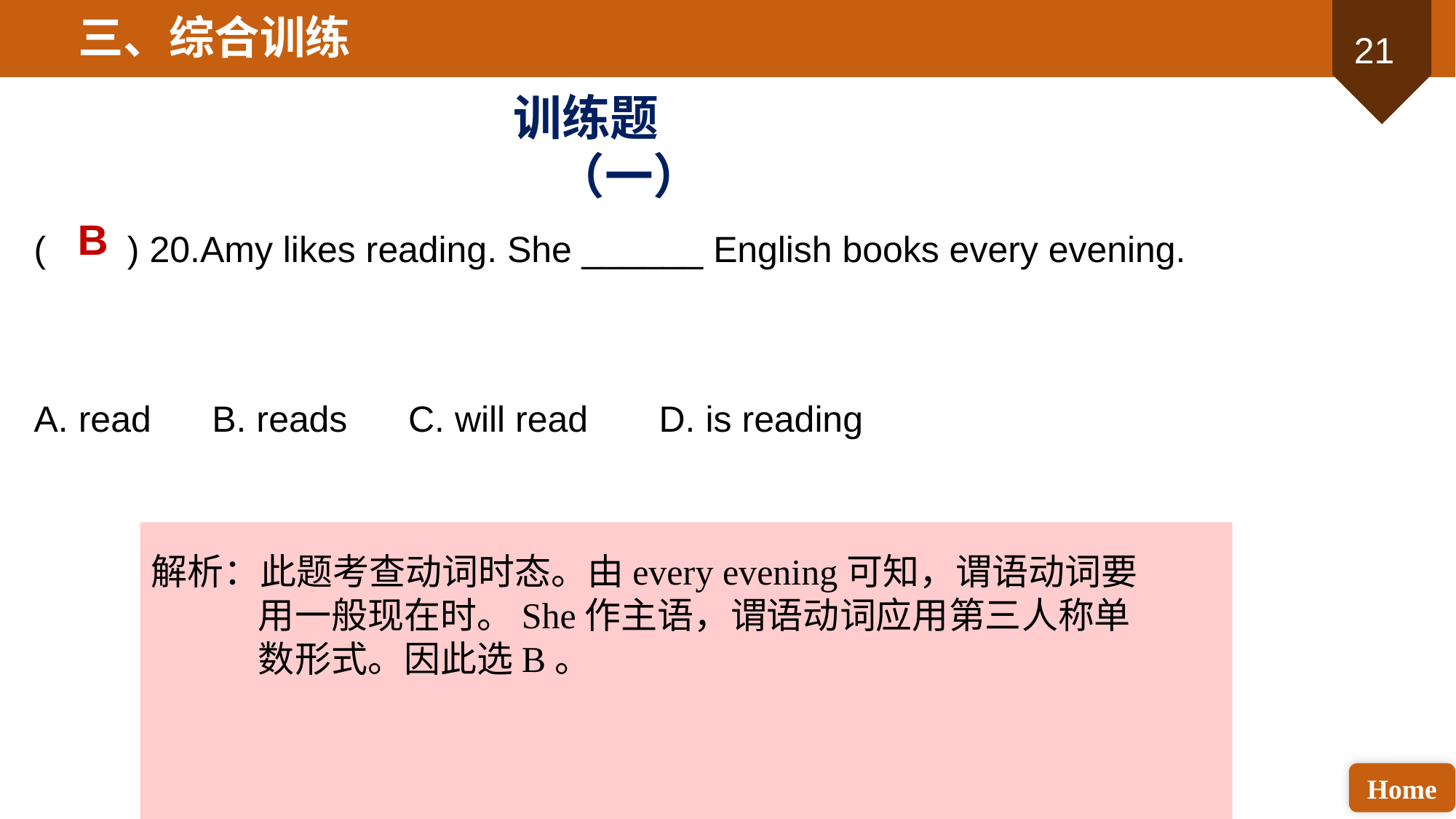

三、综合训练
训练题（一）
B
(        ) 20.Amy likes reading. She ______ English books every evening.

A. read      B. reads      C. will read       D. is reading

解析：此题考查动词时态。由every evening可知，谓语动词要用一般现在时。She作主语，谓语动词应用第三人称单数形式。因此选B。